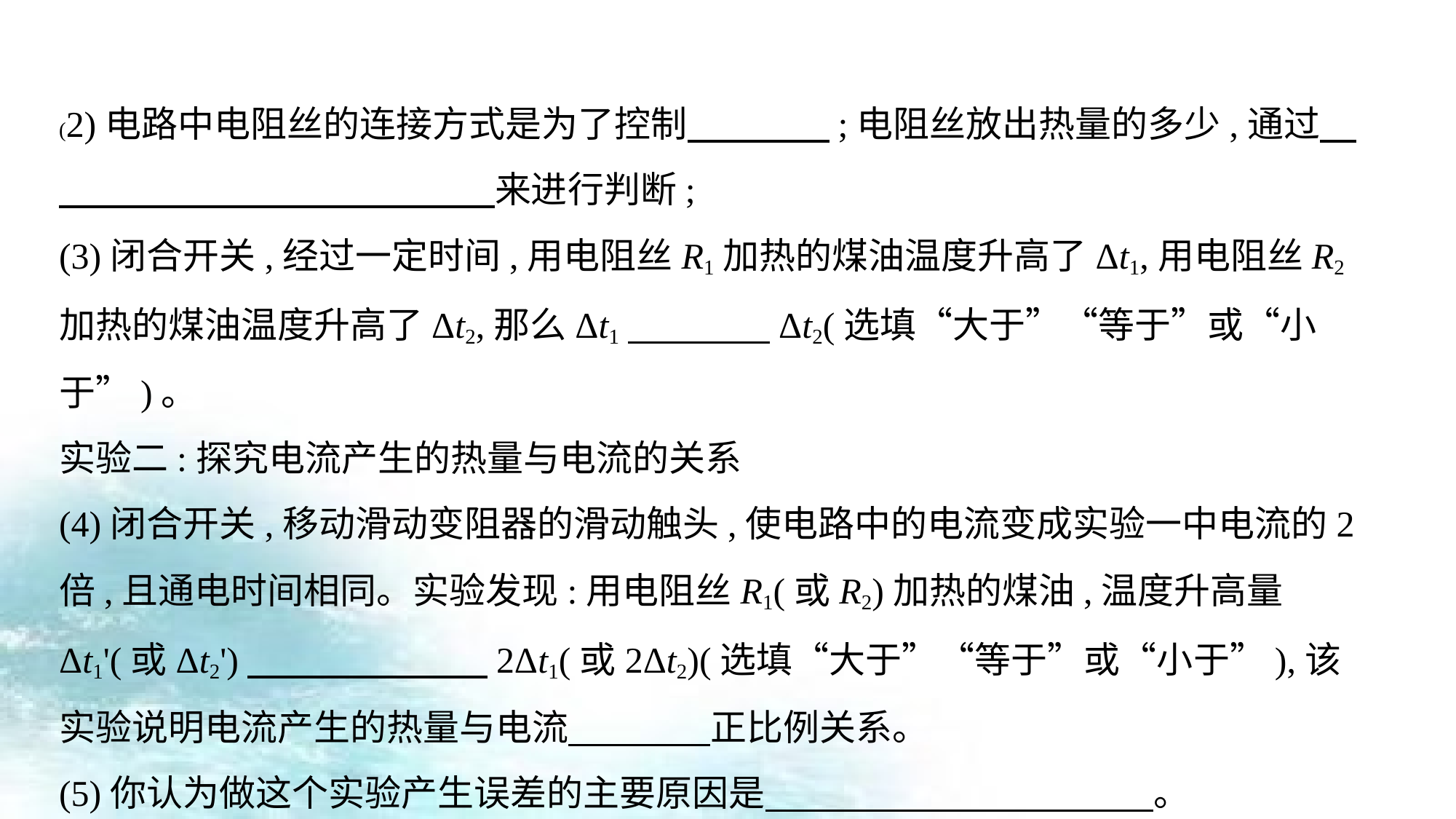

(2)电路中电阻丝的连接方式是为了控制　　　    ;电阻丝放出热量的多少,通过　　　　　　                               来进行判断;
(3)闭合开关,经过一定时间,用电阻丝R1加热的煤油温度升高了Δt1,用电阻丝R2加热的煤油温度升高了Δt2,那么Δt1　　　    Δt2(选填“大于”“等于”或“小于”)。
实验二:探究电流产生的热量与电流的关系
(4)闭合开关,移动滑动变阻器的滑动触头,使电路中的电流变成实验一中电流的2倍,且通电时间相同。实验发现:用电阻丝R1(或R2)加热的煤油,温度升高量Δt1'(或Δt2')　　　                2Δt1(或2Δt2)(选填“大于”“等于”或“小于”),该实验说明电流产生的热量与电流　　　    正比例关系。
(5)你认为做这个实验产生误差的主要原因是　　　　　　　　　　   。